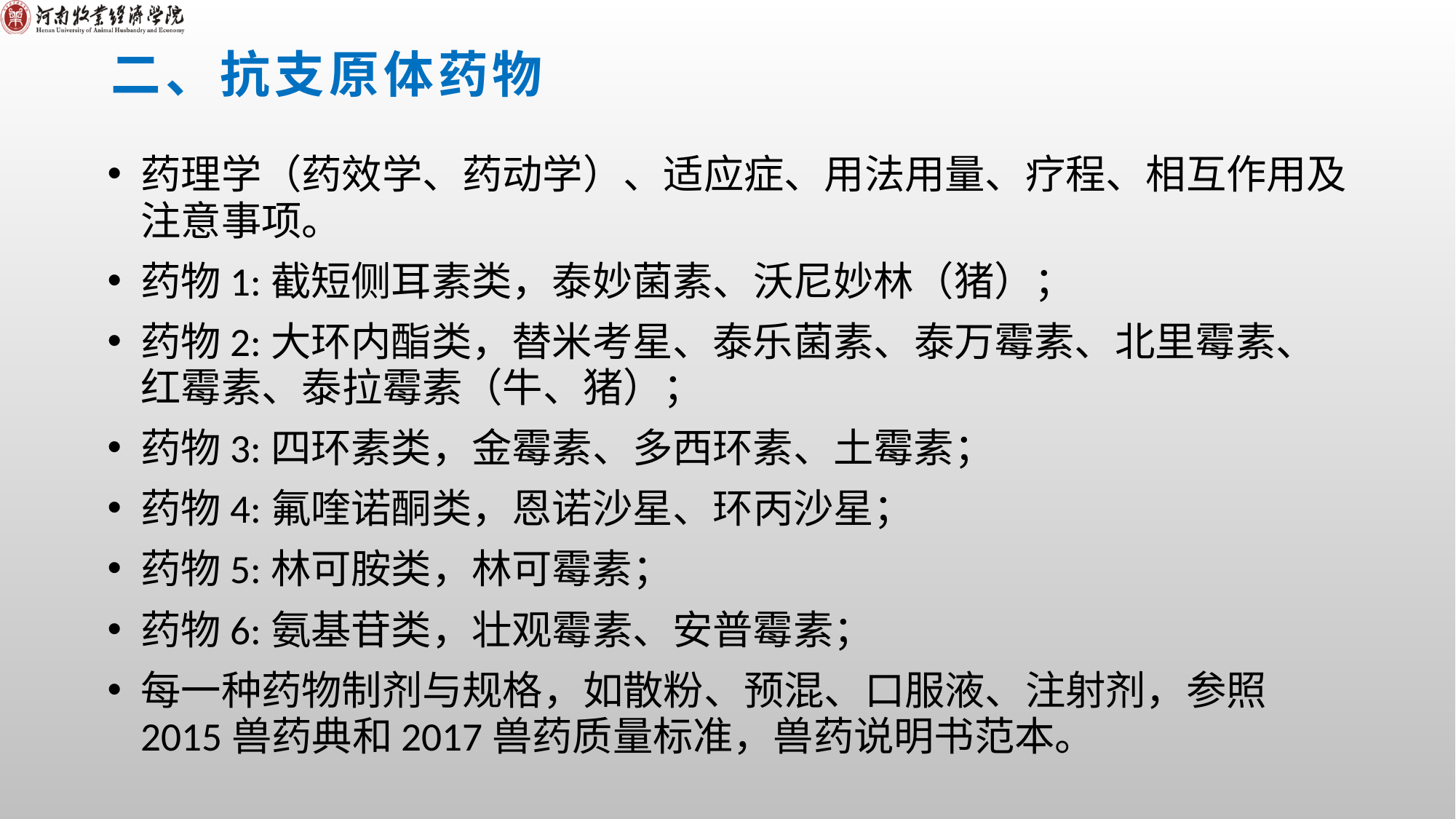

# 二、抗支原体药物
药理学（药效学、药动学）、适应症、用法用量、疗程、相互作用及注意事项。
药物1:截短侧耳素类，泰妙菌素、沃尼妙林（猪）；
药物2:大环内酯类，替米考星、泰乐菌素、泰万霉素、北里霉素、红霉素、泰拉霉素（牛、猪）；
药物3:四环素类，金霉素、多西环素、土霉素；
药物4:氟喹诺酮类，恩诺沙星、环丙沙星；
药物5:林可胺类，林可霉素；
药物6:氨基苷类，壮观霉素、安普霉素；
每一种药物制剂与规格，如散粉、预混、口服液、注射剂，参照2015兽药典和2017兽药质量标准，兽药说明书范本。